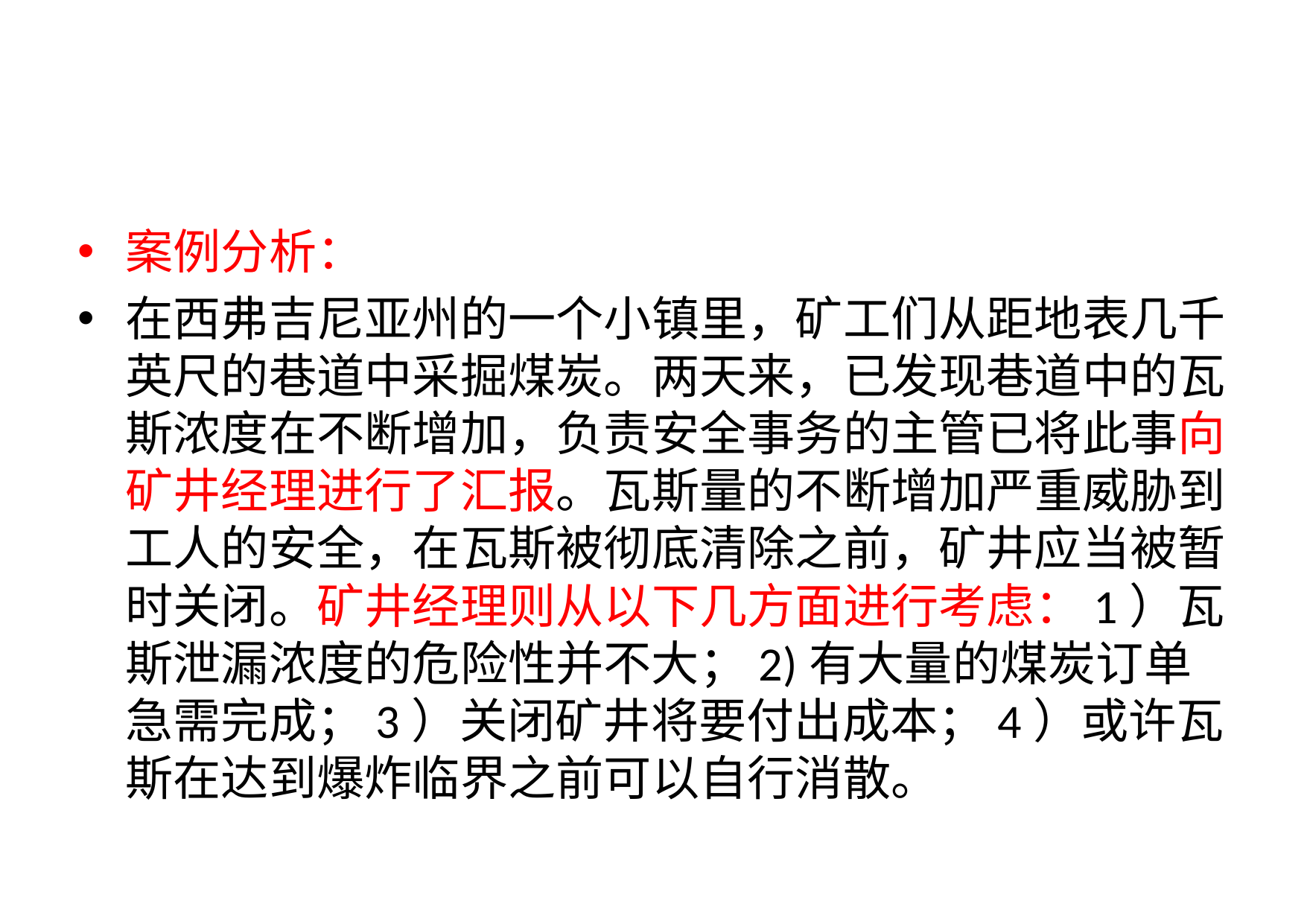

#
案例分析：
在西弗吉尼亚州的一个小镇里，矿工们从距地表几千英尺的巷道中采掘煤炭。两天来，已发现巷道中的瓦斯浓度在不断增加，负责安全事务的主管已将此事向矿井经理进行了汇报。瓦斯量的不断增加严重威胁到工人的安全，在瓦斯被彻底清除之前，矿井应当被暂时关闭。矿井经理则从以下几方面进行考虑：1）瓦斯泄漏浓度的危险性并不大；2)有大量的煤炭订单急需完成；3）关闭矿井将要付出成本；4）或许瓦斯在达到爆炸临界之前可以自行消散。